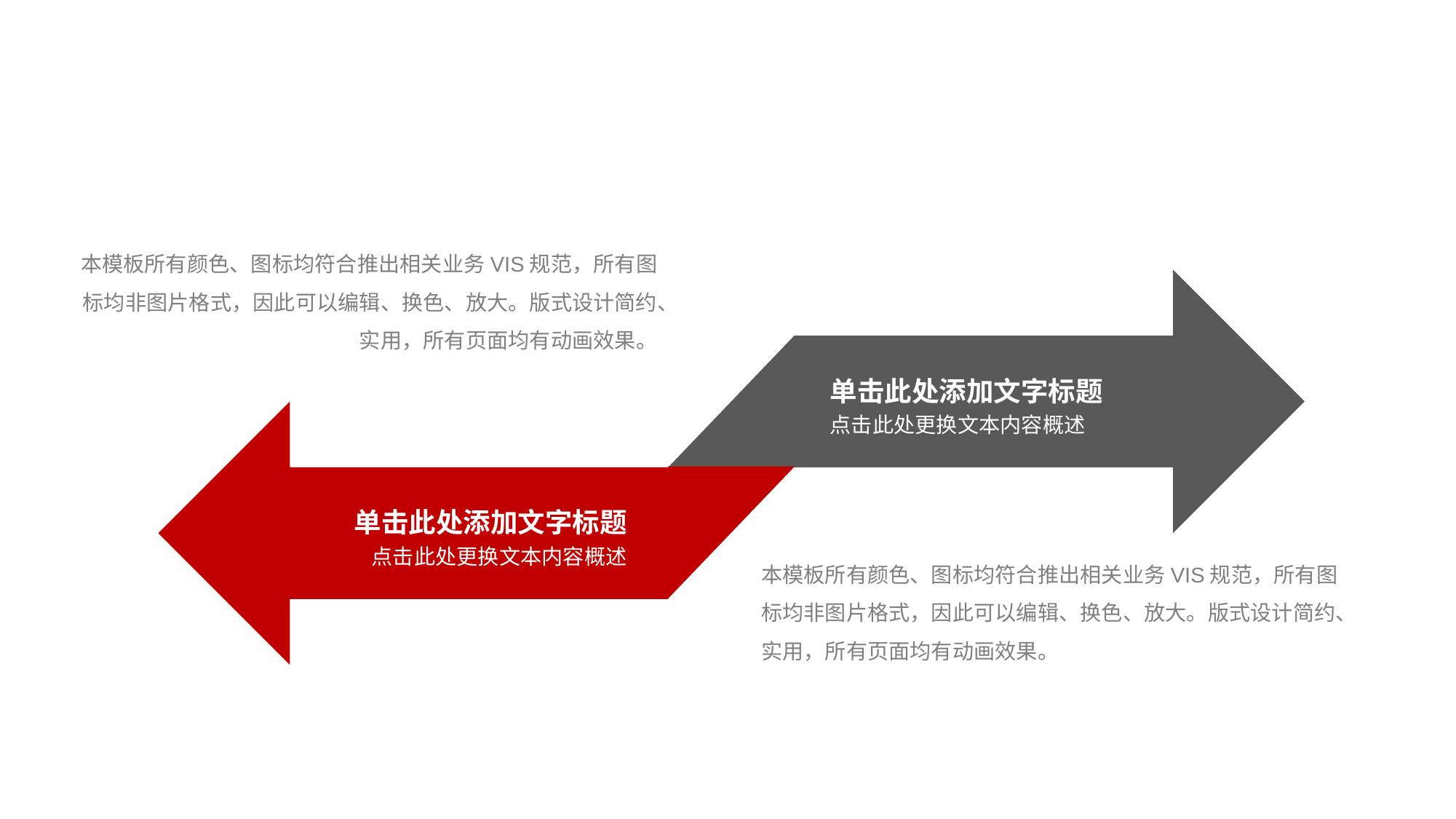

本模板所有颜色、图标均符合推出相关业务VIS规范，所有图标均非图片格式，因此可以编辑、换色、放大。版式设计简约、实用，所有页面均有动画效果。

单击此处添加文字标题
点击此处更换文本内容概述

单击此处添加文字标题
点击此处更换文本内容概述
本模板所有颜色、图标均符合推出相关业务VIS规范，所有图标均非图片格式，因此可以编辑、换色、放大。版式设计简约、实用，所有页面均有动画效果。